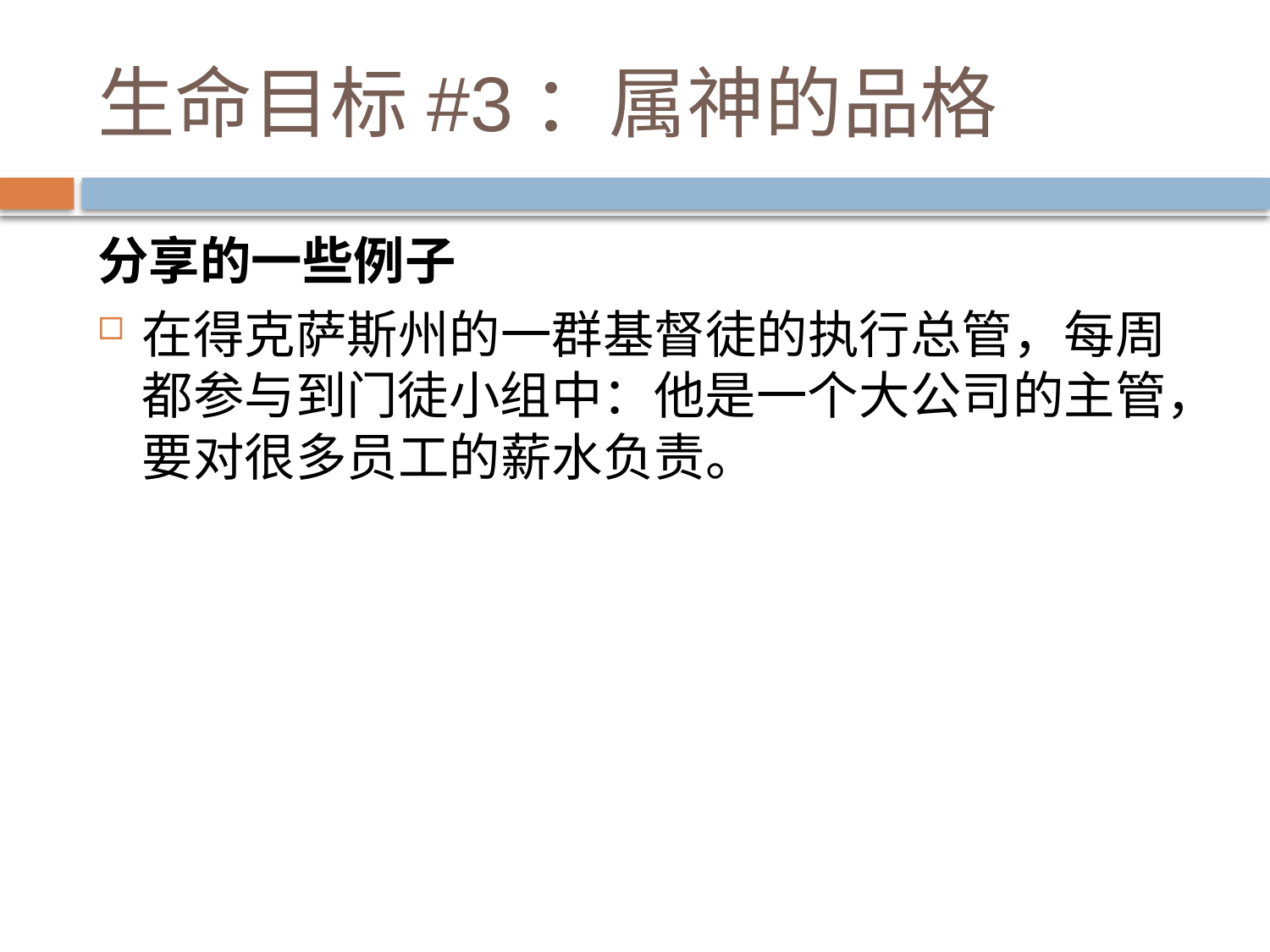

# 生命目标#3：属神的品格
分享的一些例子
在得克萨斯州的一群基督徒的执行总管，每周都参与到门徒小组中：他是一个大公司的主管，要对很多员工的薪水负责。